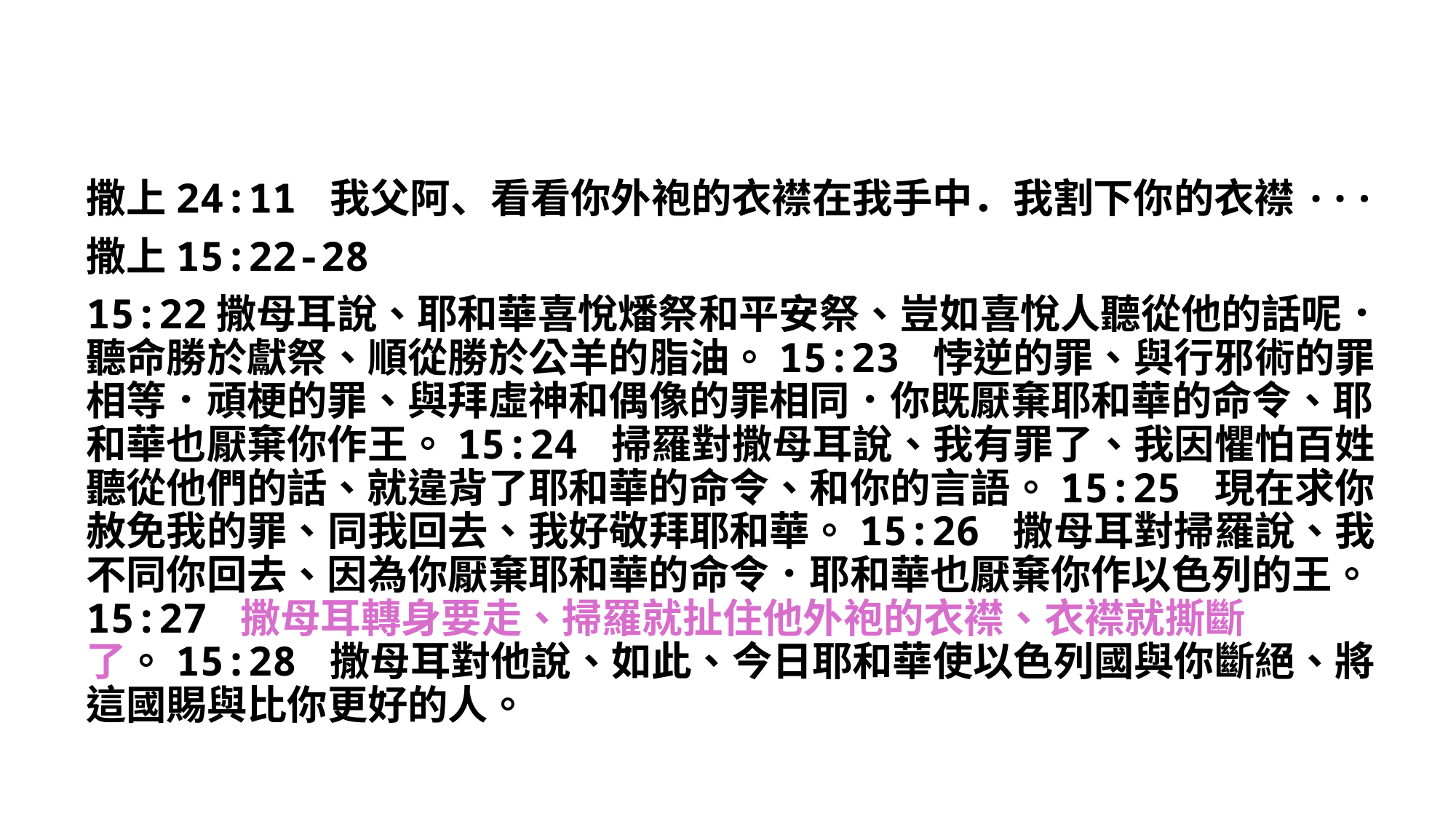

撒上24:11 我父阿、看看你外袍的衣襟在我手中．我割下你的衣襟···
撒上15:22-28
15:22撒母耳說、耶和華喜悅燔祭和平安祭、豈如喜悅人聽從他的話呢．聽命勝於獻祭、順從勝於公羊的脂油。15:23 悖逆的罪、與行邪術的罪相等．頑梗的罪、與拜虛神和偶像的罪相同．你既厭棄耶和華的命令、耶和華也厭棄你作王。15:24 掃羅對撒母耳說、我有罪了、我因懼怕百姓聽從他們的話、就違背了耶和華的命令、和你的言語。15:25 現在求你赦免我的罪、同我回去、我好敬拜耶和華。15:26 撒母耳對掃羅說、我不同你回去、因為你厭棄耶和華的命令．耶和華也厭棄你作以色列的王。15:27 撒母耳轉身要走、掃羅就扯住他外袍的衣襟、衣襟就撕斷了。15:28 撒母耳對他說、如此、今日耶和華使以色列國與你斷絕、將這國賜與比你更好的人。